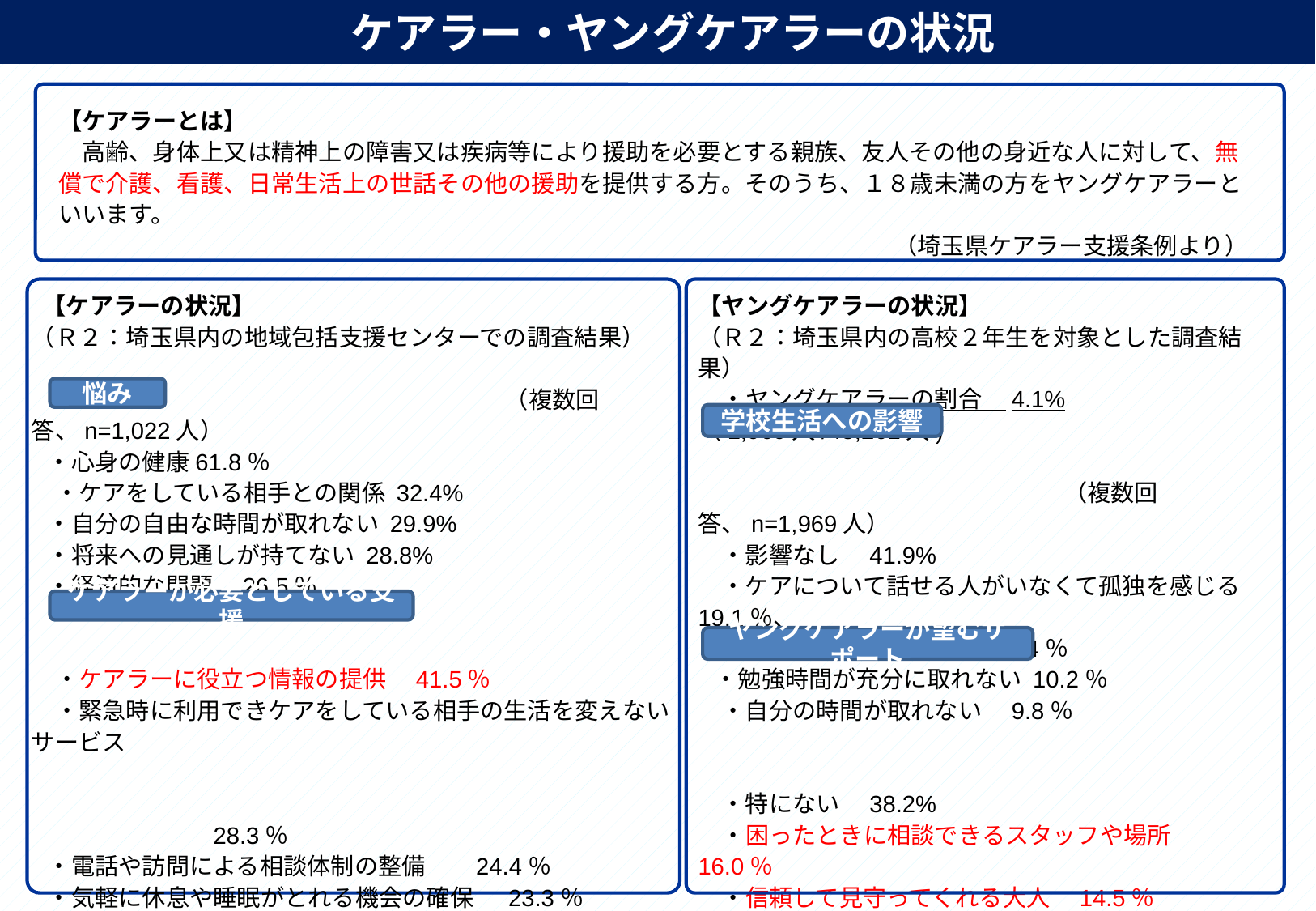

# ケアラー・ヤングケアラーの状況

【ケアラーとは】
　高齢、身体上又は精神上の障害又は疾病等により援助を必要とする親族、友人その他の身近な人に対して、無償で介護、看護、日常生活上の世話その他の援助を提供する方。そのうち、１８歳未満の方をヤングケアラーといいます。
（埼玉県ケアラー支援条例より）

 【ケアラーの状況】
（Ｒ２：埼玉県内の地域包括支援センターでの調査結果）

　　　　　　　　　　　　　　　　　　　　（複数回答、n=1,022人）
  ・心身の健康61.8％
　・ケアをしている相手との関係 32.4%
  ・自分の自由な時間が取れない 29.9%
  ・将来への見通しが持てない 28.8%
  ・経済的な問題　26.5％

　・ケアラーに役立つ情報の提供　41.5％
　・緊急時に利用できケアをしている相手の生活を変えないサービス
　　　　　　　　　　　　　　　　　　　　　　　　　　　　　　　　　　  28.3％
  ・電話や訪問による相談体制の整備　    24.4％
  ・気軽に休息や睡眠がとれる機会の確保　 23.3％
　・気軽に情報交換できる環境の紹介・提供 20.0％
　・親や家族が亡くなった後の被介護者のケアと生活の継続 18.6％
  ・ケアラーの健康管理への支援　18.2％

【ヤングケアラーの状況】
（Ｒ２：埼玉県内の高校２年生を対象とした調査結果）
　・ヤングケアラーの割合　4.1%　（1,969人/48,261人)

　　　　　　　　　　　　　　　  （複数回答、n=1,969人）
　・影響なし　41.9%
　・ケアについて話せる人がいなくて孤独を感じる 19.1％、
　・ストレスを感じている 17.4％
  ・勉強時間が充分に取れない 10.2％
　・自分の時間が取れない　9.8％

　・特にない　38.2%
　・困ったときに相談できるスタッフや場所　16.0％
　・信頼して見守ってくれる大人　14.5％
　・宿題や勉強のサポート　13.2％
　・被介護者の状況に関するわかりやすい説明 12.2％
  ・自由時間が増えるサポート　11.7％
悩み
学校生活への影響
ケアラーが必要としている支援
ヤングケアラーが望むサポート